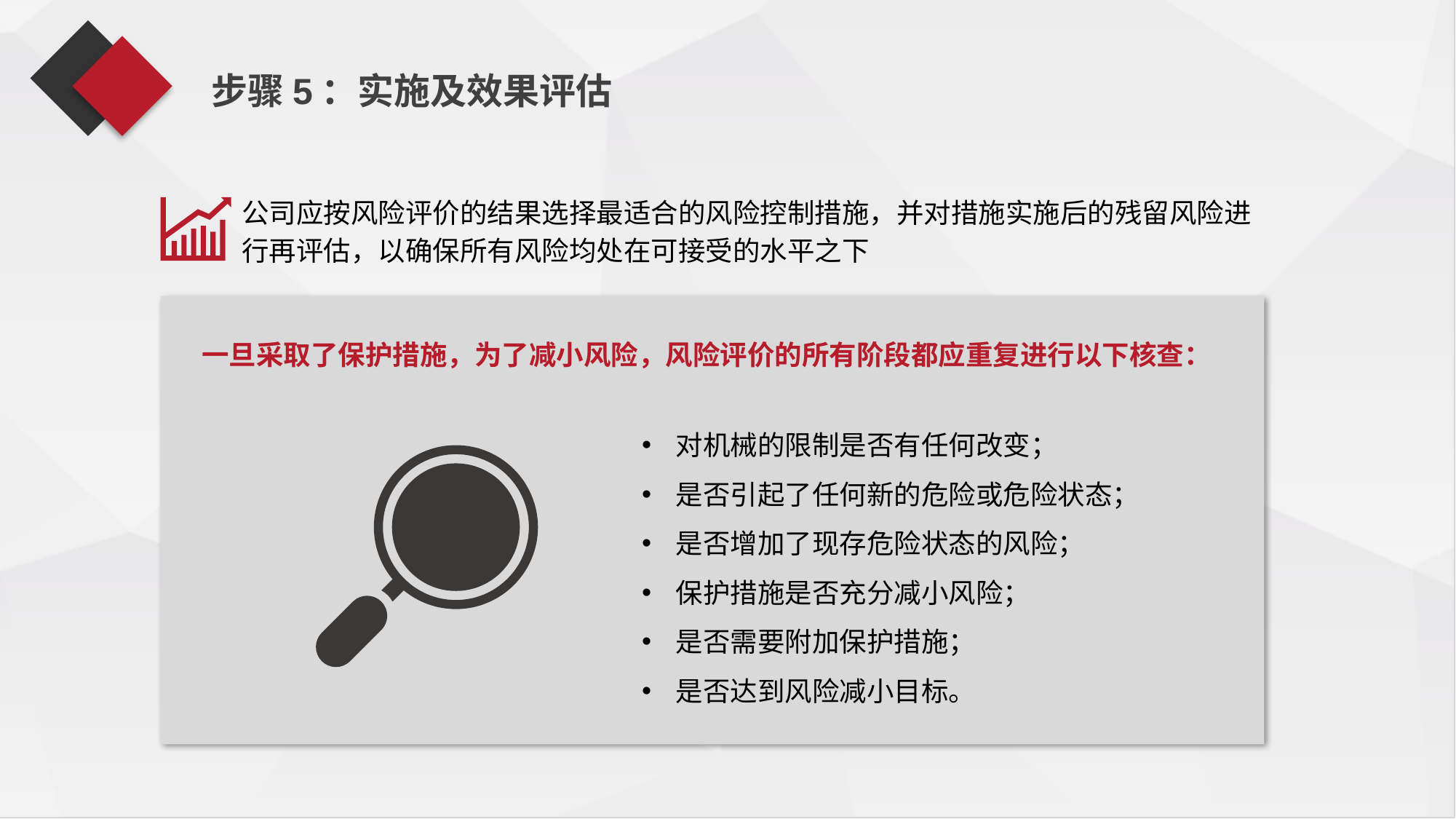

步骤5：实施及效果评估
公司应按风险评价的结果选择最适合的风险控制措施，并对措施实施后的残留风险进行再评估，以确保所有风险均处在可接受的水平之下

一旦采取了保护措施，为了减小风险，风险评价的所有阶段都应重复进行以下核查：
对机械的限制是否有任何改变；
是否引起了任何新的危险或危险状态；
是否增加了现存危险状态的风险；
保护措施是否充分减小风险；
是否需要附加保护措施；
是否达到风险减小目标。